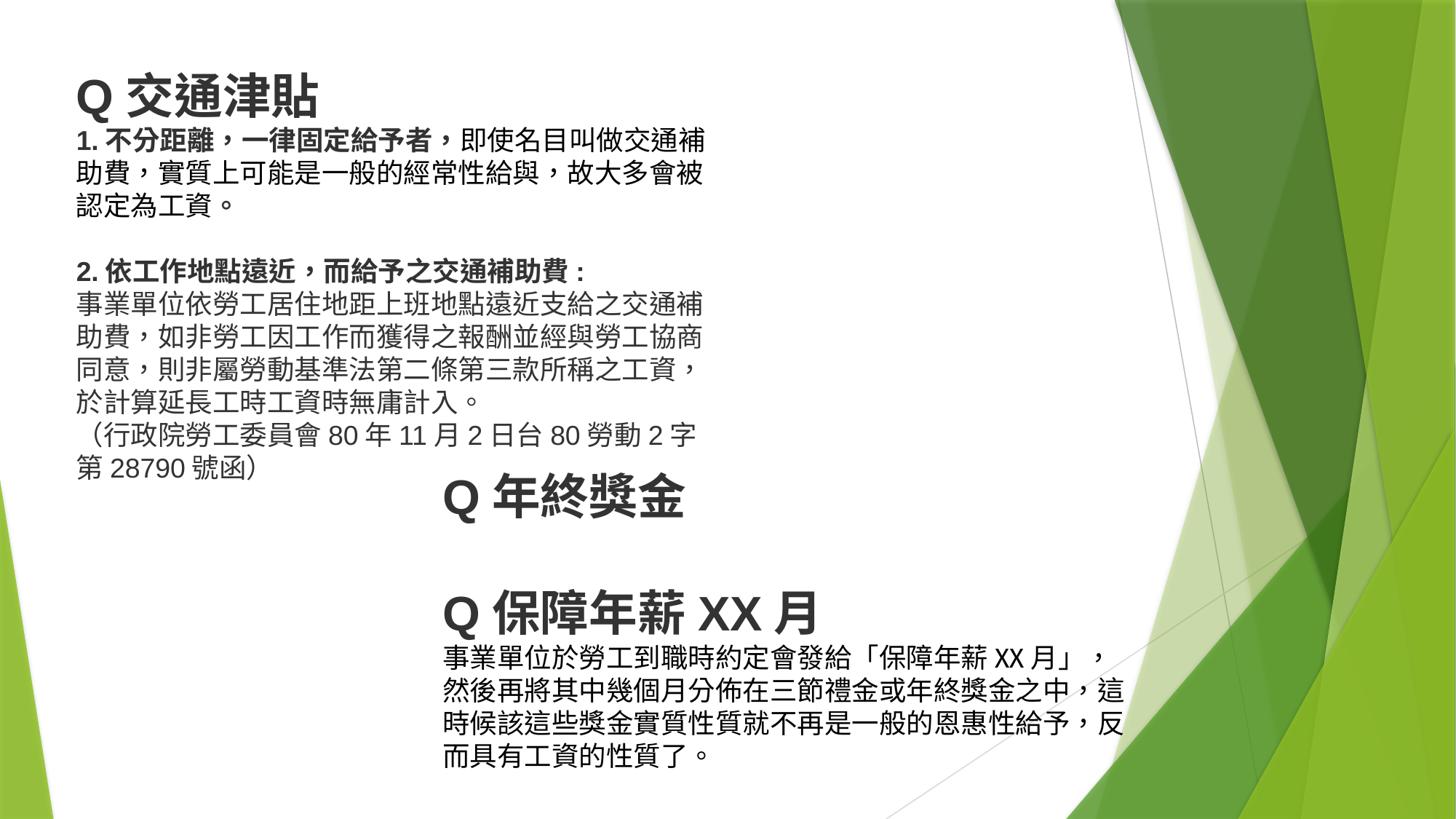

Q交通津貼
1.不分距離，一律固定給予者，即使名目叫做交通補助費，實質上可能是一般的經常性給與，故大多會被認定為工資。

2.依工作地點遠近，而給予之交通補助費:
事業單位依勞工居住地距上班地點遠近支給之交通補助費，如非勞工因工作而獲得之報酬並經與勞工協商同意，則非屬勞動基準法第二條第三款所稱之工資，於計算延長工時工資時無庸計入。
（行政院勞工委員會80年11月2日台80勞動2字第28790號函）

Q年終獎金

Q保障年薪XX月
事業單位於勞工到職時約定會發給「保障年薪XX月」，然後再將其中幾個月分佈在三節禮金或年終獎金之中，這時候該這些獎金實質性質就不再是一般的恩惠性給予，反而具有工資的性質了。